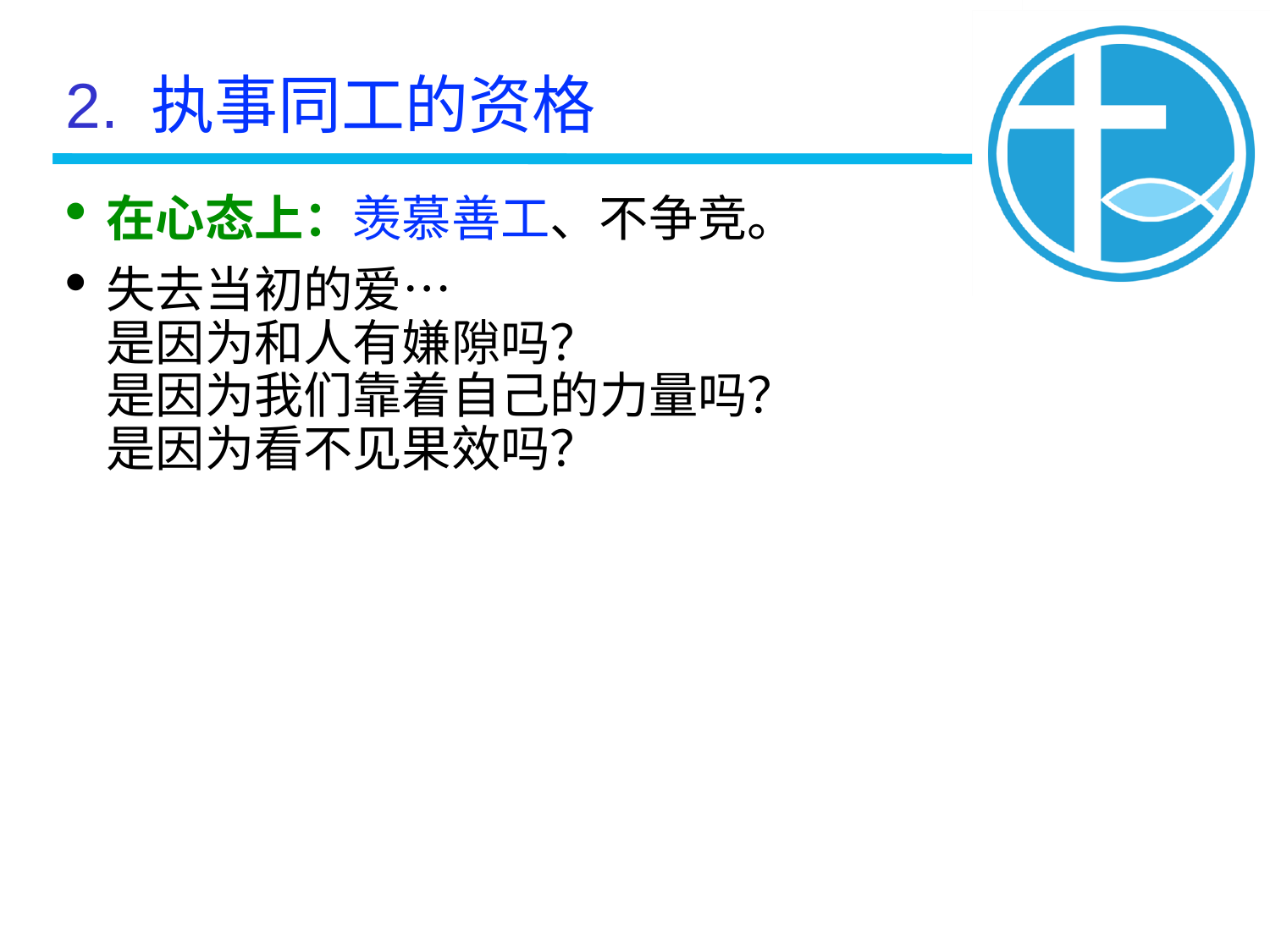

2. 执事同工的资格
在心态上：羡慕善工、不争竞。
失去当初的爱⋯
是因为和人有嫌隙吗？
是因为我们靠着自己的力量吗？
是因为看不见果效吗？